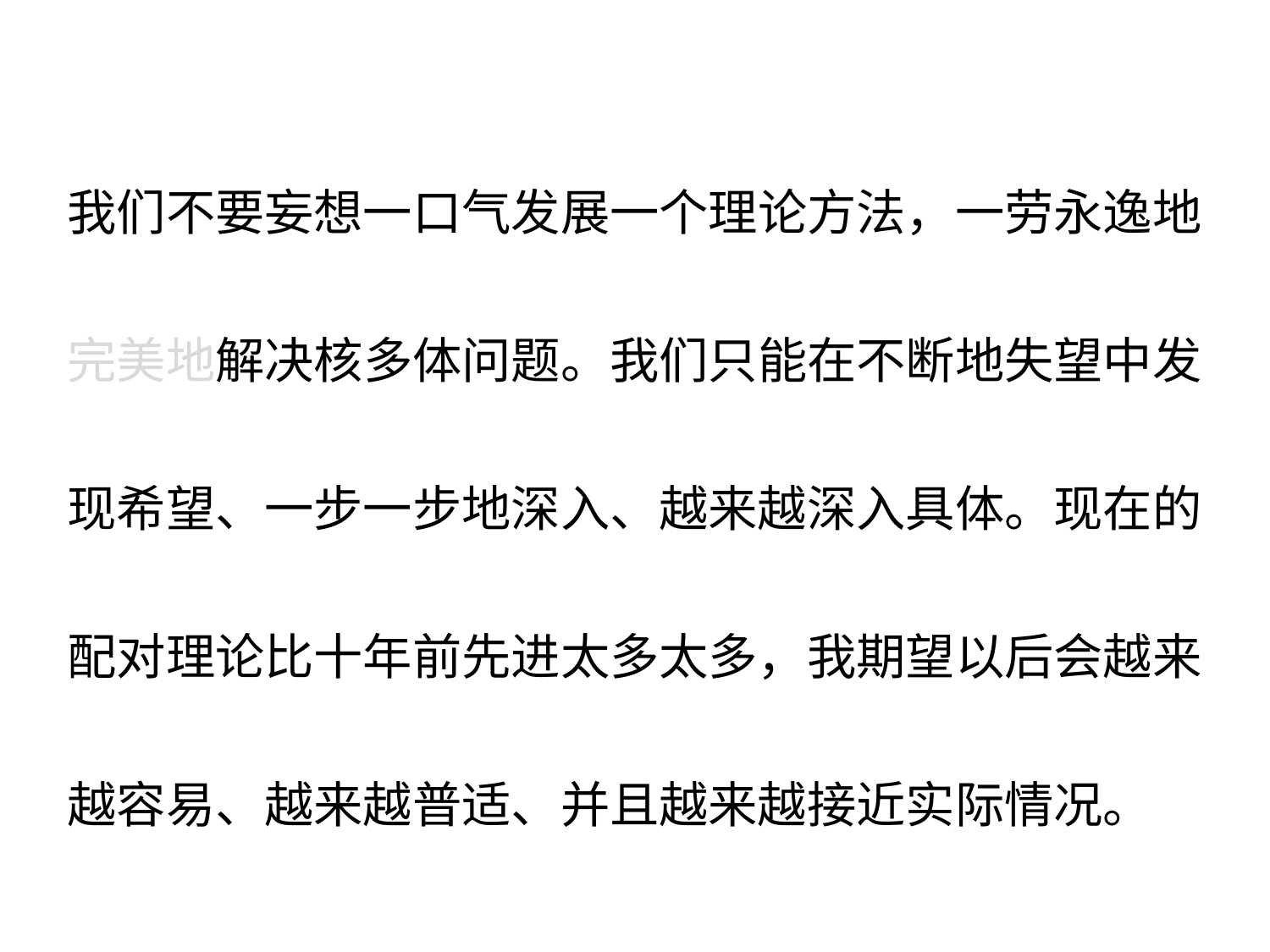

我们不要妄想一口气发展一个理论方法，一劳永逸地完美地解决核多体问题。我们只能在不断地失望中发现希望、一步一步地深入、越来越深入具体。现在的配对理论比十年前先进太多太多，我期望以后会越来越容易、越来越普适、并且越来越接近实际情况。